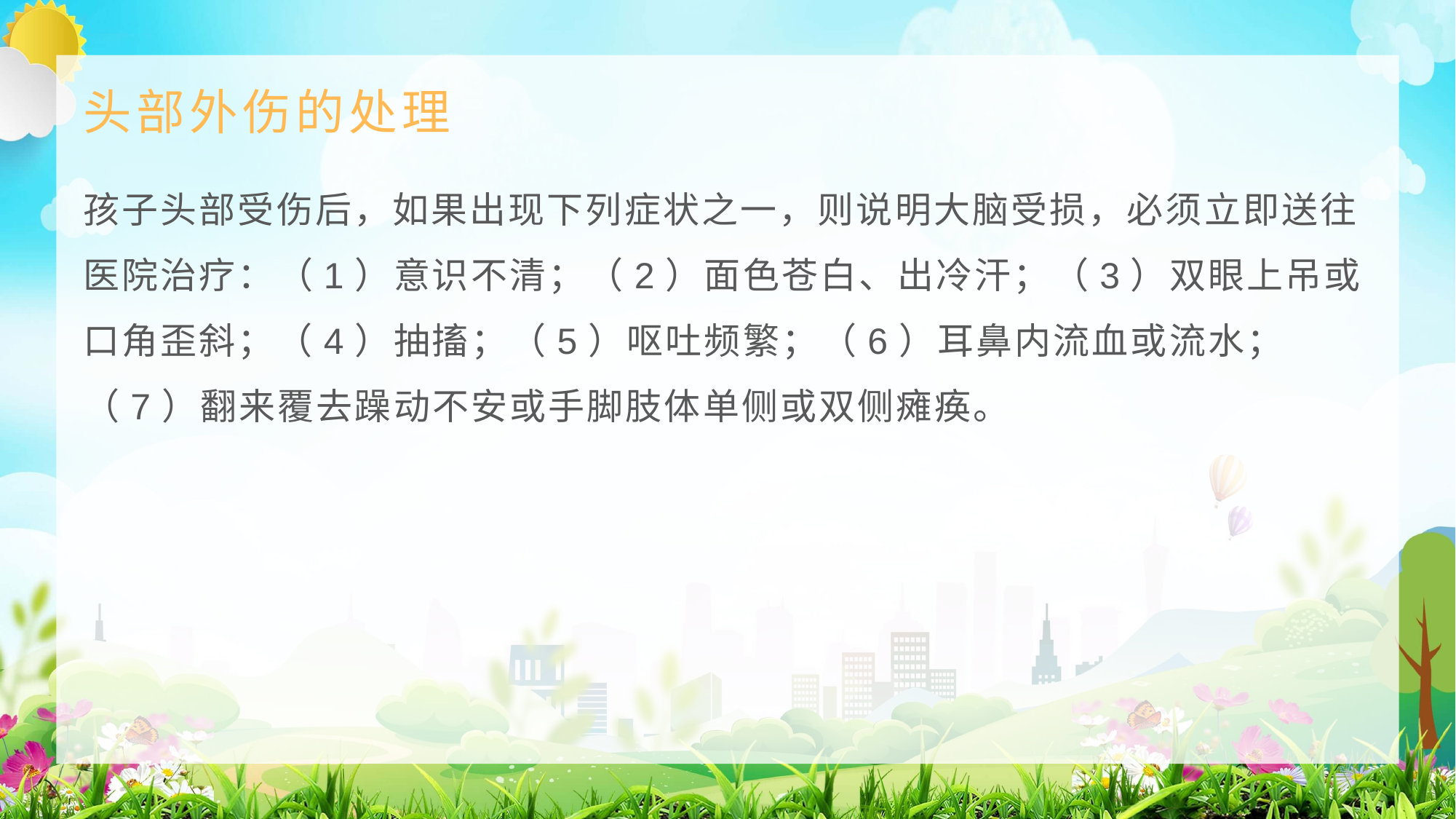

# 头部外伤的处理
孩子头部受伤后，如果出现下列症状之一，则说明大脑受损，必须立即送往医院治疗：（1）意识不清；（2）面色苍白、出冷汗；（3）双眼上吊或口角歪斜；（4）抽搐；（5）呕吐频繁；（6）耳鼻内流血或流水；（7）翻来覆去躁动不安或手脚肢体单侧或双侧瘫痪。